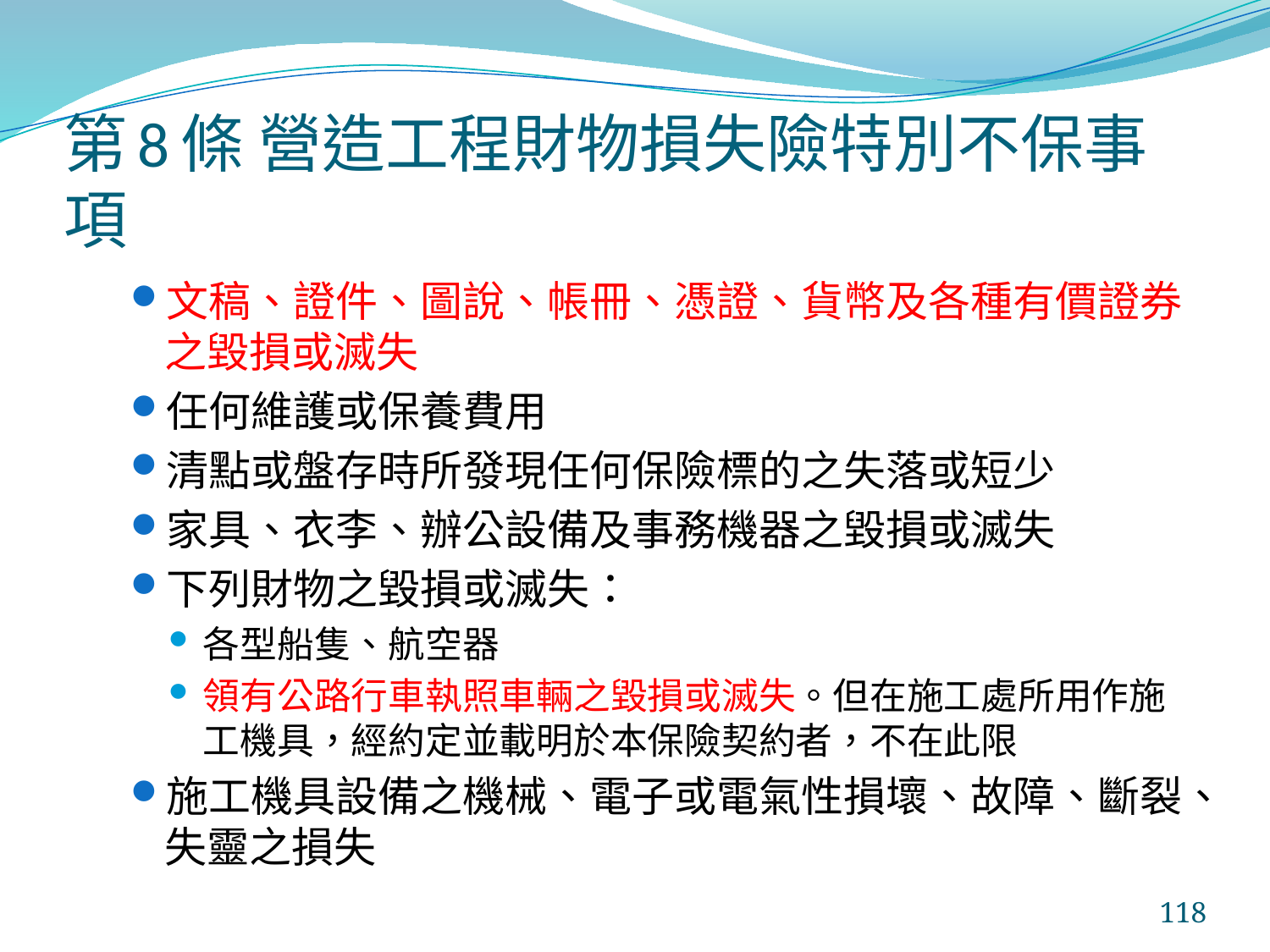

# 第8條 營造工程財物損失險特別不保事項
文稿、證件、圖說、帳冊、憑證、貨幣及各種有價證券之毀損或滅失
任何維護或保養費用
清點或盤存時所發現任何保險標的之失落或短少
家具、衣李、辦公設備及事務機器之毀損或滅失
下列財物之毀損或滅失：
各型船隻、航空器
領有公路行車執照車輛之毀損或滅失。但在施工處所用作施工機具，經約定並載明於本保險契約者，不在此限
施工機具設備之機械、電子或電氣性損壞、故障、斷裂、失靈之損失
118